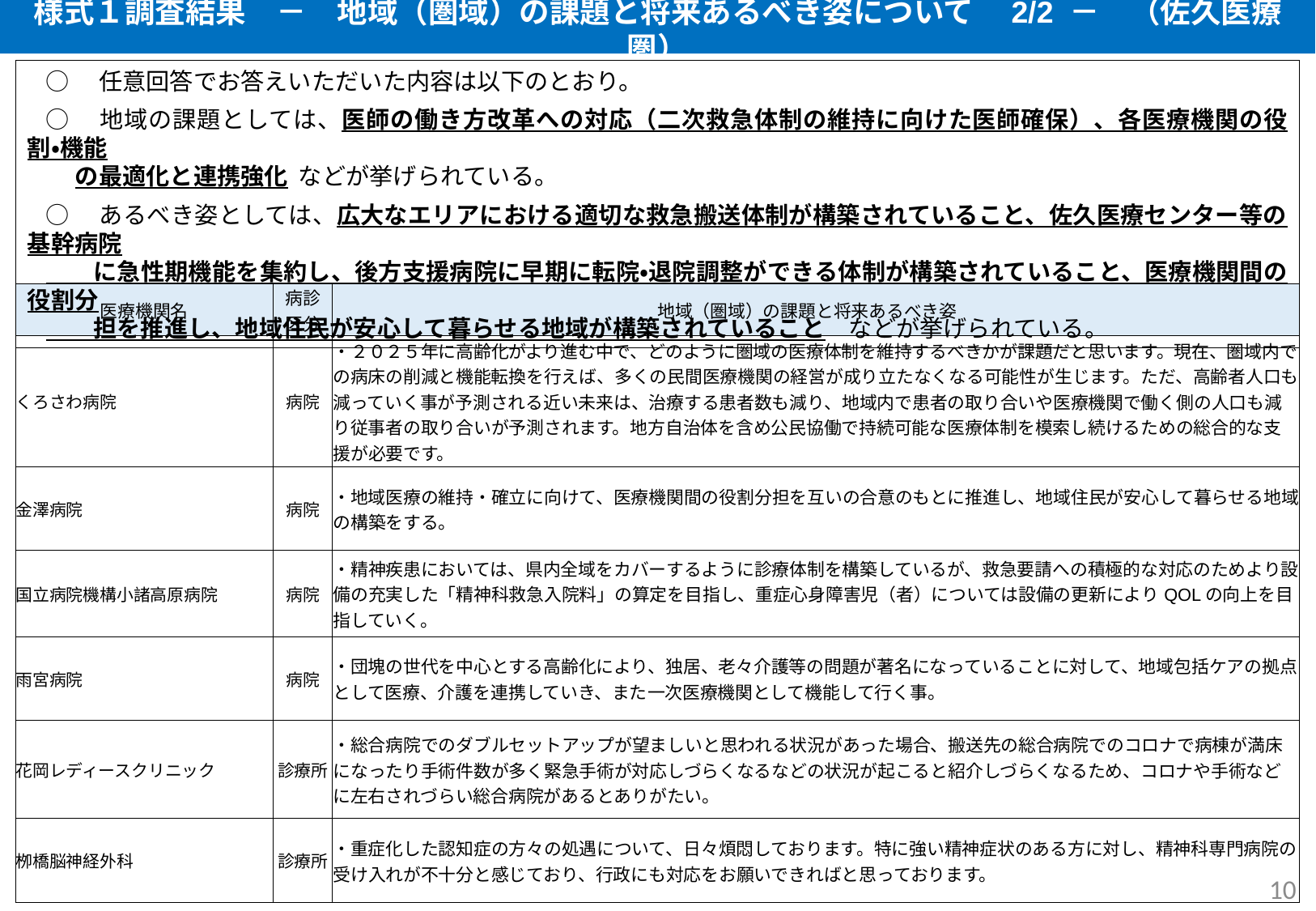

様式１調査結果　－　地域（圏域）の課題と将来あるべき姿について　2/2 －　（佐久医療圏）
○　任意回答でお答えいただいた内容は以下のとおり。

○　地域の課題としては、医師の働き方改革への対応（二次救急体制の維持に向けた医師確保）、各医療機関の役割・機能
　 の最適化と連携強化  などが挙げられている。

○　あるべき姿としては、広大なエリアにおける適切な救急搬送体制が構築されていること、佐久医療センター等の基幹病院
　　に急性期機能を集約し、後方支援病院に早期に転院・退院調整ができる体制が構築されていること、医療機関間の役割分
　　担を推進し、地域住民が安心して暮らせる地域が構築されていること　などが挙げられている。
| 医療機関名 | 病診 区分 | 地域（圏域）の課題と将来あるべき姿 |
| --- | --- | --- |
| くろさわ病院 | 病院 | ・２０２５年に高齢化がより進む中で、どのように圏域の医療体制を維持するべきかが課題だと思います。現在、圏域内での病床の削減と機能転換を行えば、多くの民間医療機関の経営が成り立たなくなる可能性が生じます。ただ、高齢者人口も減っていく事が予測される近い未来は、治療する患者数も減り、地域内で患者の取り合いや医療機関で働く側の人口も減り従事者の取り合いが予測されます。地方自治体を含め公民協働で持続可能な医療体制を模索し続けるための総合的な支援が必要です。 |
| 金澤病院 | 病院 | ・地域医療の維持・確立に向けて、医療機関間の役割分担を互いの合意のもとに推進し、地域住民が安心して暮らせる地域の構築をする。 |
| 国立病院機構小諸高原病院 | 病院 | ・精神疾患においては、県内全域をカバーするように診療体制を構築しているが、救急要請への積極的な対応のためより設備の充実した「精神科救急入院料」の算定を目指し、重症心身障害児（者）については設備の更新によりQOLの向上を目指していく。 |
| 雨宮病院 | 病院 | ・団塊の世代を中心とする高齢化により、独居、老々介護等の問題が著名になっていることに対して、地域包括ケアの拠点として医療、介護を連携していき、また一次医療機関として機能して行く事。 |
| 花岡レディースクリニック | 診療所 | ・総合病院でのダブルセットアップが望ましいと思われる状況があった場合、搬送先の総合病院でのコロナで病棟が満床になったり手術件数が多く緊急手術が対応しづらくなるなどの状況が起こると紹介しづらくなるため、コロナや手術などに左右されづらい総合病院があるとありがたい。 |
| 栁橋脳神経外科 | 診療所 | ・重症化した認知症の方々の処遇について、日々煩悶しております。特に強い精神症状のある方に対し、精神科専門病院の受け入れが不十分と感じており、行政にも対応をお願いできればと思っております。 |
10